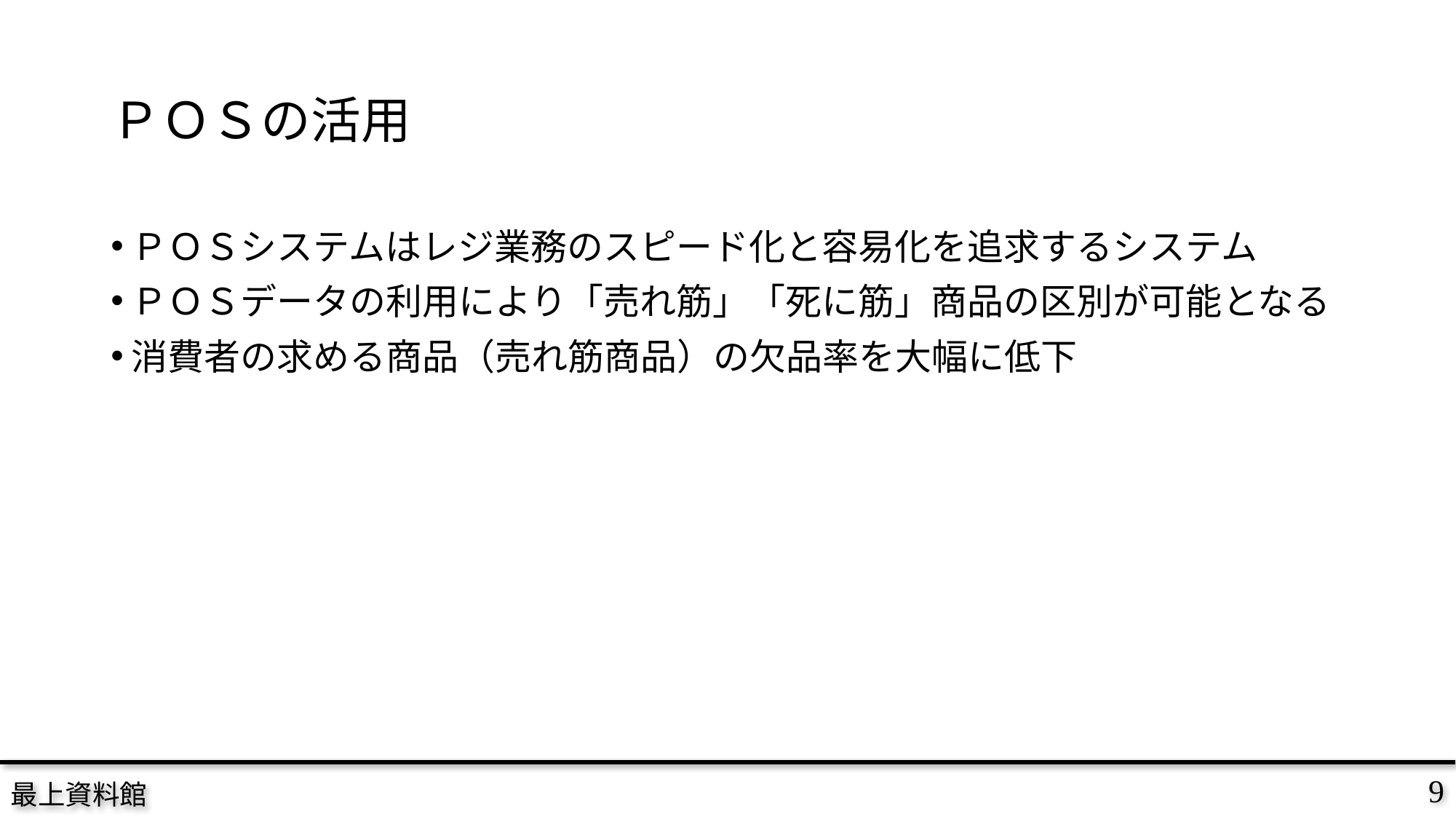

# ＰＯＳの活用
ＰＯＳシステムはレジ業務のスピード化と容易化を追求するシステム
ＰＯＳデータの利用により「売れ筋」「死に筋」商品の区別が可能となる
消費者の求める商品（売れ筋商品）の欠品率を大幅に低下